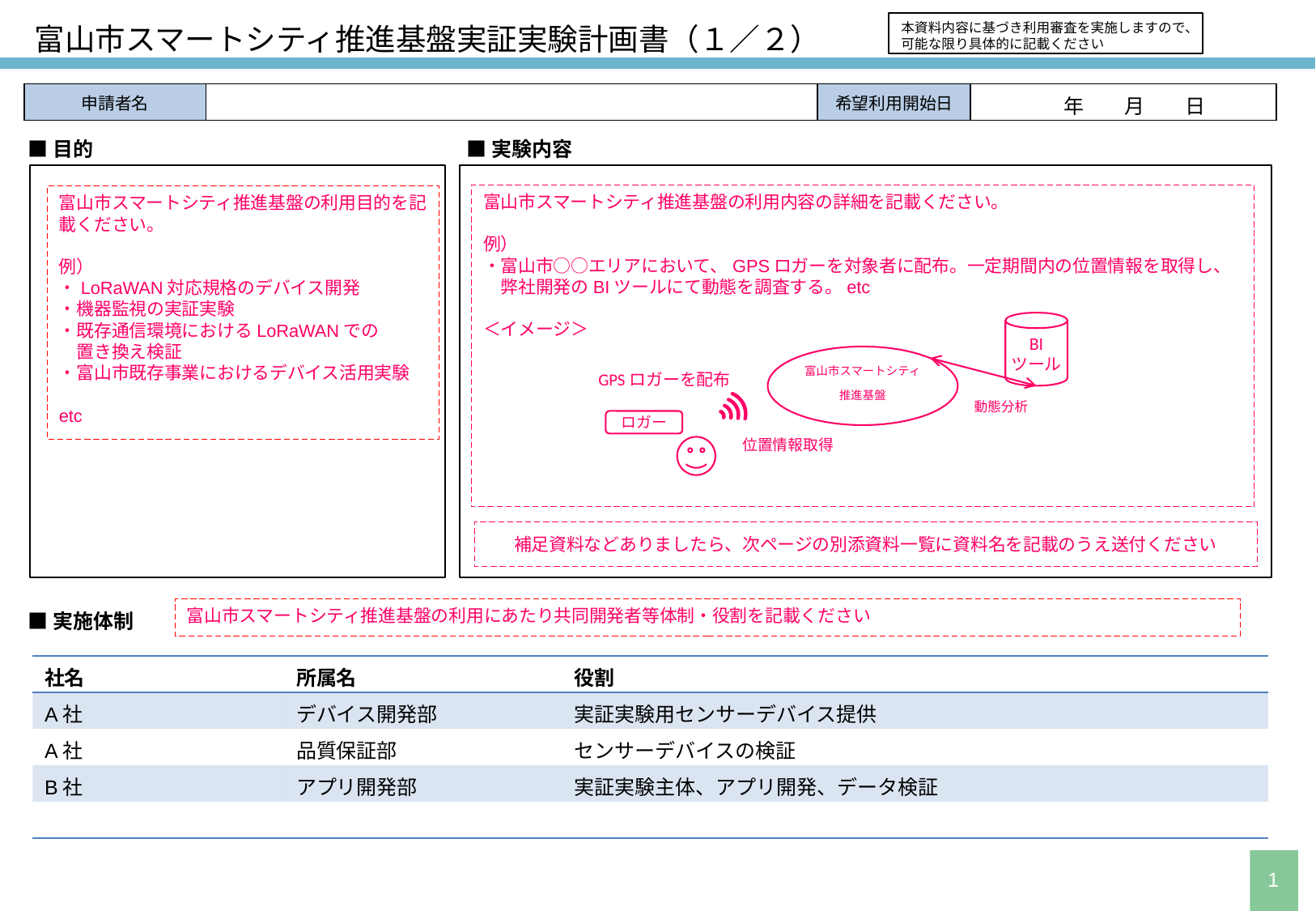

本資料内容に基づき利用審査を実施しますので、可能な限り具体的に記載ください
富山市スマートシティ推進基盤実証実験計画書（１／２）
| 申請者名 |  | 希望利用開始日 | 年　　月　　日 |
| --- | --- | --- | --- |
■目的
■実験内容

富山市スマートシティ推進基盤の利用内容の詳細を記載ください。

例）
・富山市○○エリアにおいて、GPSロガーを対象者に配布。一定期間内の位置情報を取得し、
　弊社開発のBIツールにて動態を調査する。etc

＜イメージ＞
富山市スマートシティ推進基盤の利用目的を記載ください。

例）
・LoRaWAN対応規格のデバイス開発
・機器監視の実証実験
・既存通信環境におけるLoRaWANでの
　置き換え検証
・富山市既存事業におけるデバイス活用実験

etc
BI
ツール
富山市スマートシティ
推進基盤
GPSロガーを配布
動態分析

ロガー
位置情報取得

補足資料などありましたら、次ページの別添資料一覧に資料名を記載のうえ送付ください
富山市スマートシティ推進基盤の利用にあたり共同開発者等体制・役割を記載ください
■実施体制
| 社名 | 所属名 | 役割 |
| --- | --- | --- |
| A社 | デバイス開発部 | 実証実験用センサーデバイス提供 |
| A社 | 品質保証部 | センサーデバイスの検証 |
| B社 | アプリ開発部 | 実証実験主体、アプリ開発、データ検証 |
|  |  |  |
1